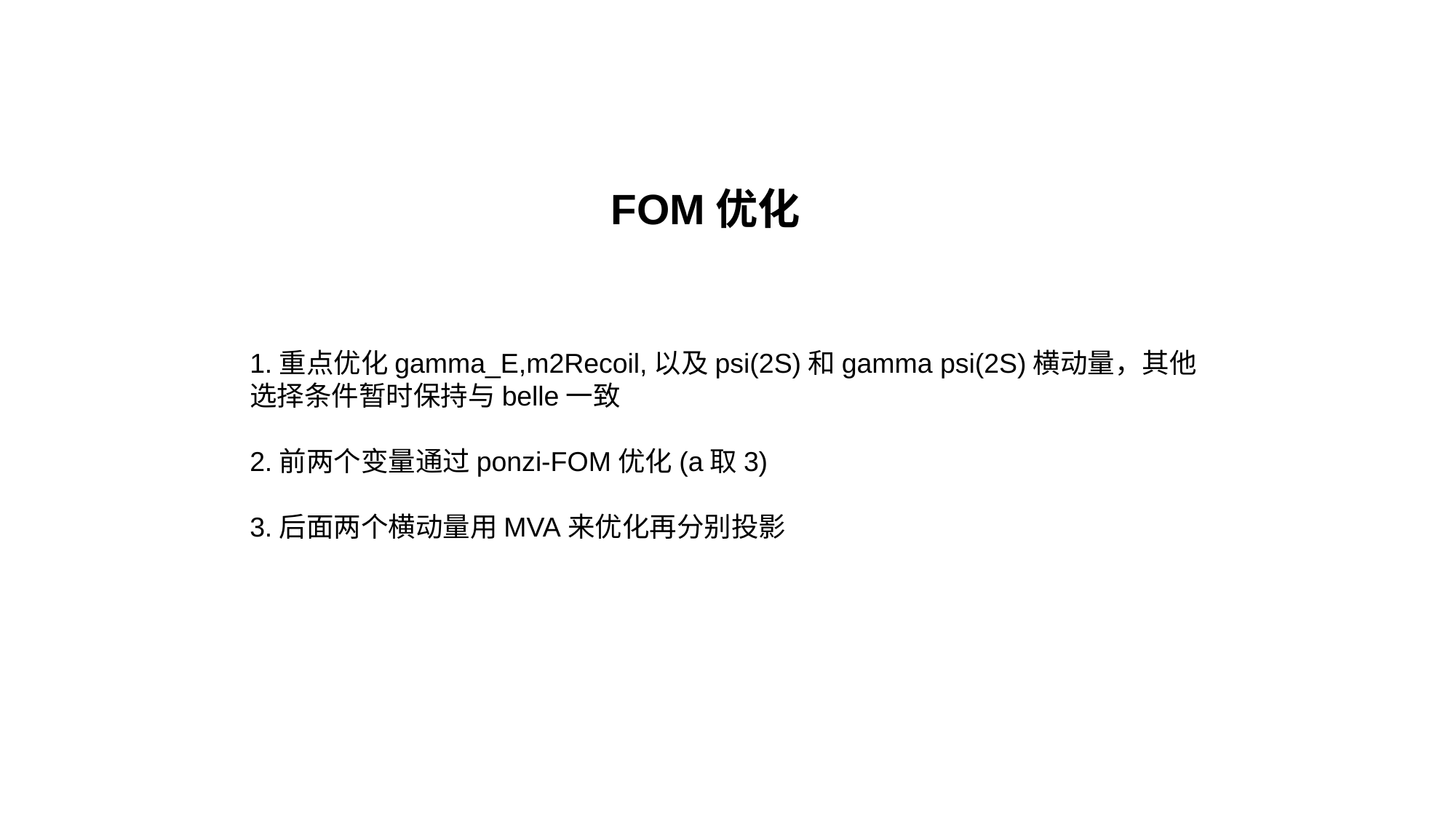

FOM优化
1.重点优化gamma_E,m2Recoil,以及psi(2S)和gamma psi(2S)横动量，其他选择条件暂时保持与belle一致

2.前两个变量通过ponzi-FOM优化(a取3)

3.后面两个横动量用MVA来优化再分别投影